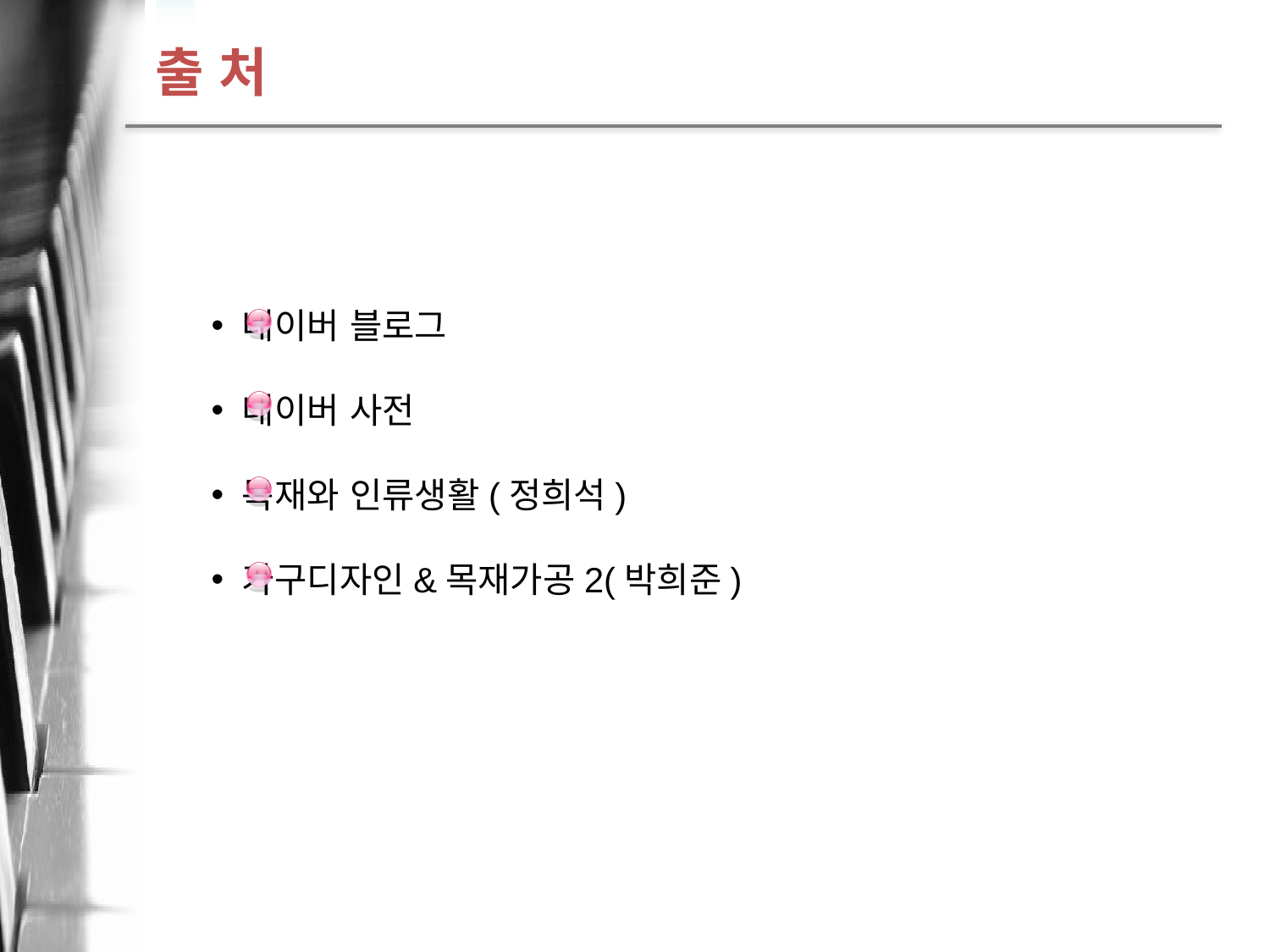

출 처

 네이버 블로그

 네이버 사전

 목재와 인류생활(정희석)

 가구디자인&목재가공2(박희준)